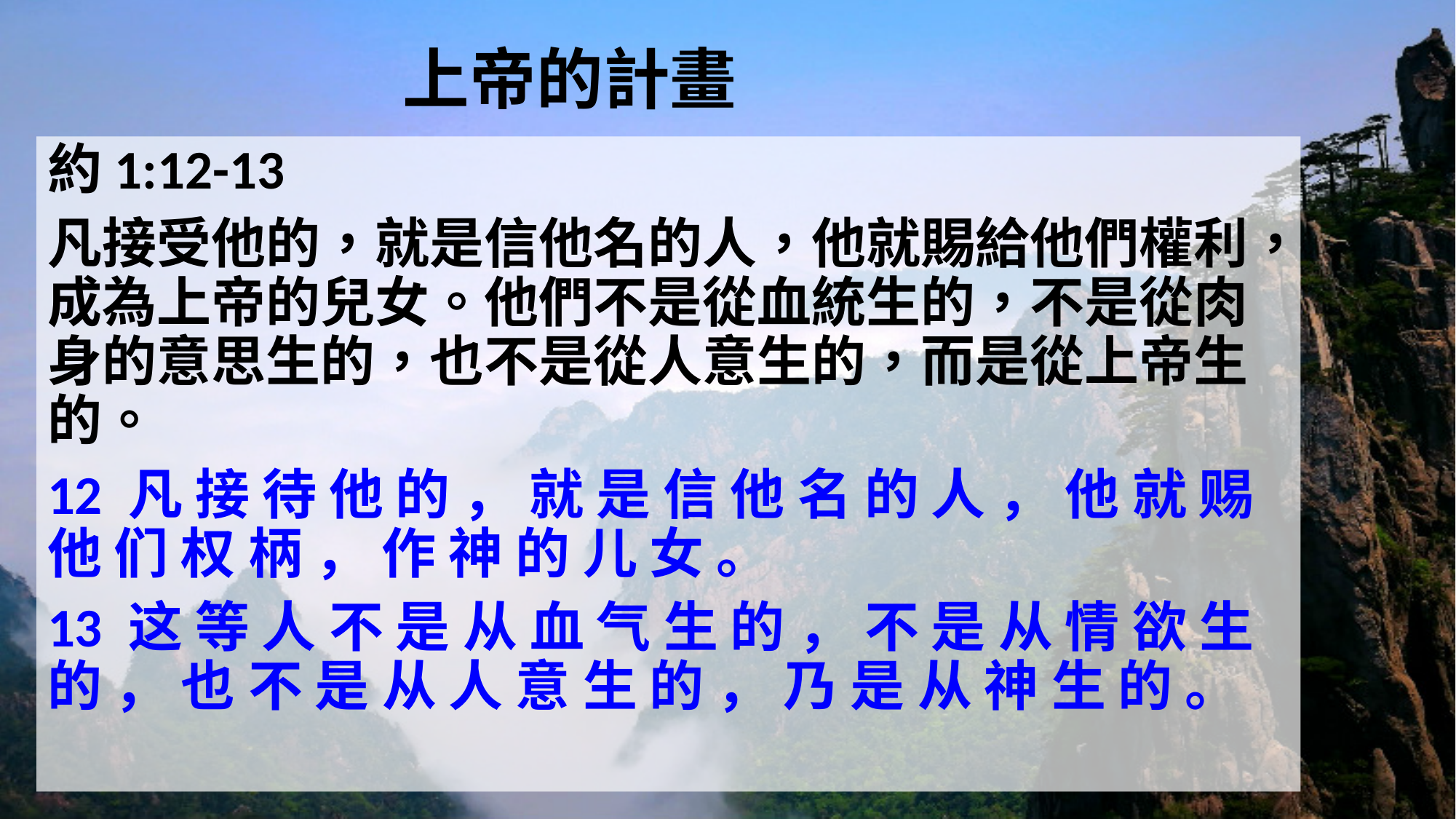

# 上帝的計畫
約1:12-13
凡接受他的，就是信他名的人，他就賜給他們權利，成為上帝的兒女。他們不是從血統生的，不是從肉身的意思生的，也不是從人意生的，而是從上帝生的。
12 凡 接 待 他 的 ， 就 是 信 他 名 的 人 ， 他 就 赐 他 们 权 柄 ， 作 神 的 儿 女 。
13 这 等 人 不 是 从 血 气 生 的 ， 不 是 从 情 欲 生 的 ， 也 不 是 从 人 意 生 的 ， 乃 是 从 神 生 的 。